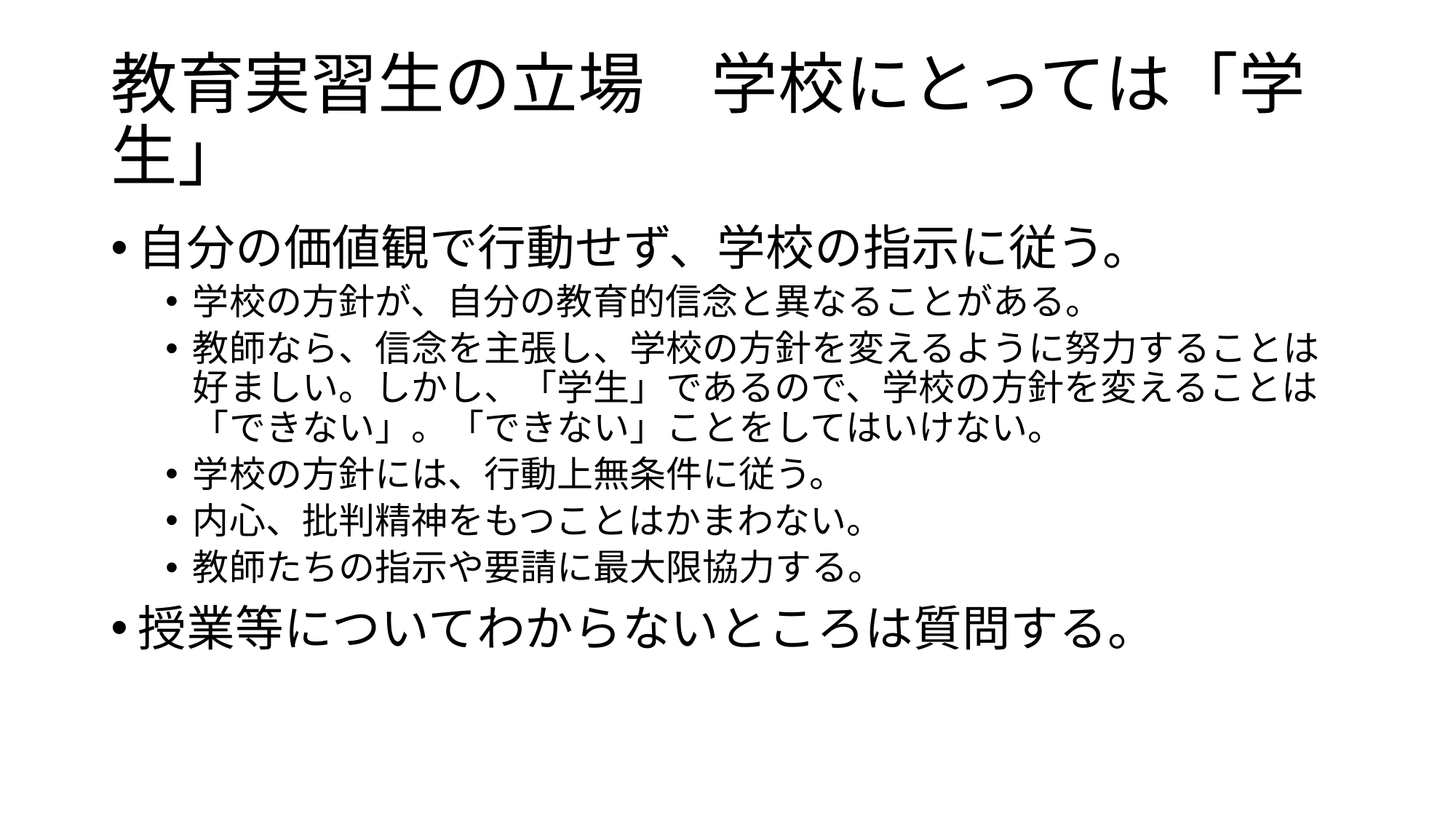

# 教育実習生の立場　学校にとっては「学生」
自分の価値観で行動せず、学校の指示に従う。
学校の方針が、自分の教育的信念と異なることがある。
教師なら、信念を主張し、学校の方針を変えるように努力することは好ましい。しかし、「学生」であるので、学校の方針を変えることは「できない」。「できない」ことをしてはいけない。
学校の方針には、行動上無条件に従う。
内心、批判精神をもつことはかまわない。
教師たちの指示や要請に最大限協力する。
授業等についてわからないところは質問する。